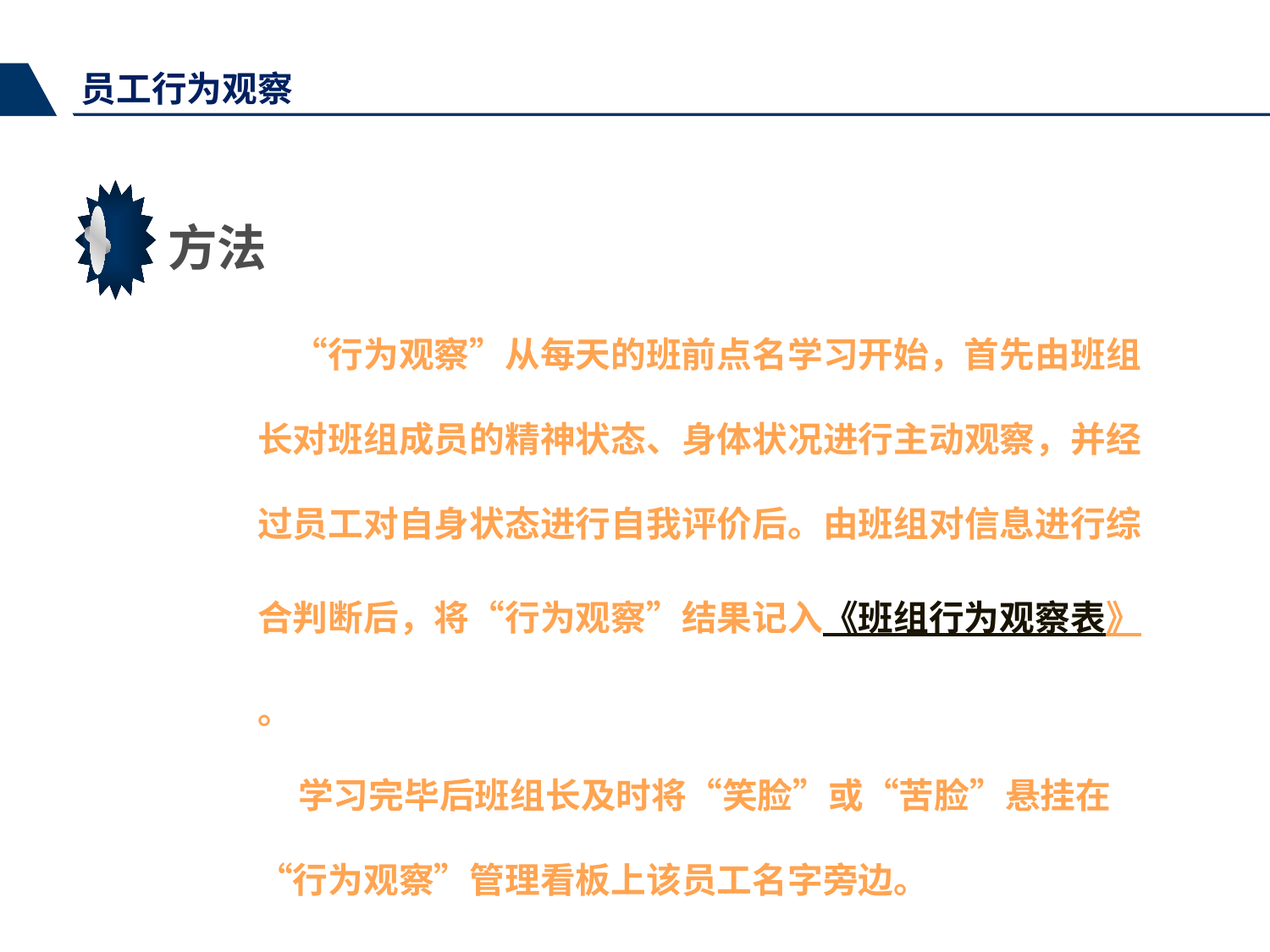

员工行为观察

方法

　“行为观察”从每天的班前点名学习开始，首先由班组长对班组成员的精神状态、身体状况进行主动观察，并经过员工对自身状态进行自我评价后。由班组对信息进行综合判断后，将“行为观察”结果记入《班组行为观察表》。
    学习完毕后班组长及时将“笑脸”或“苦脸”悬挂在“行为观察”管理看板上该员工名字旁边。